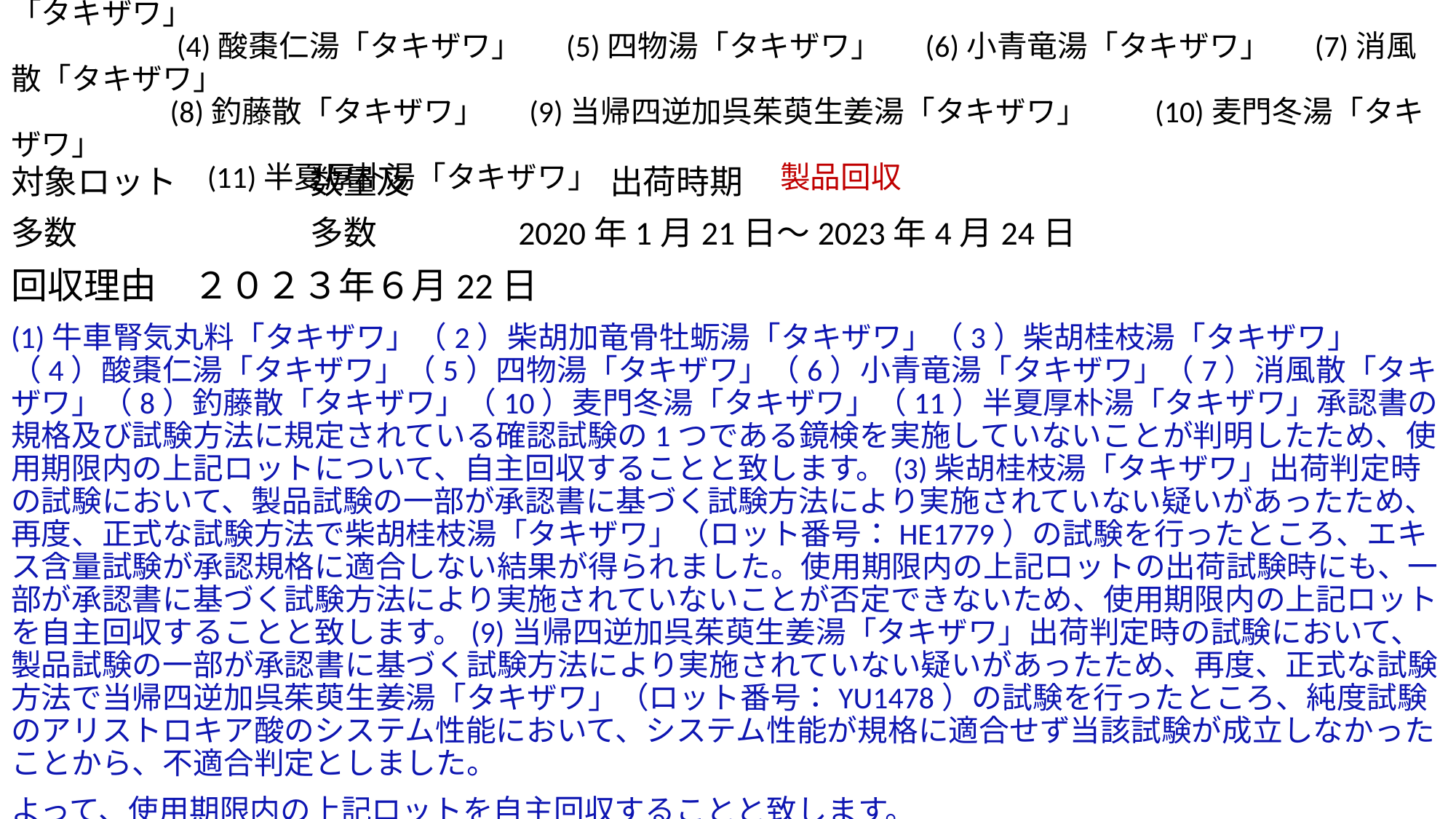

# 販売名： (1)牛車腎気丸料「タキザワ」　　 (2)柴胡加竜骨牡蛎湯「タキザワ」　　　 (3)柴胡桂枝湯「タキザワ」　 　　　　　 (4)酸棗仁湯「タキザワ」　 (5)四物湯「タキザワ」　 (6)小青竜湯「タキザワ」　 (7)消風散「タキザワ」　　　　　　 　 　　　　　(8)釣藤散「タキザワ」　 (9)当帰四逆加呉茱萸生姜湯「タキザワ」　　(10)麦門冬湯「タキザワ」 　　　　　　 (11)半夏厚朴湯「タキザワ」　　　　　　製品回収
対象ロット　　　　数量及　　　　　　出荷時期
多数　　　　　　　多数　　　　2020年1月21日～2023年4月24日
回収理由　２０２３年６月22日
(1)牛車腎気丸料「タキザワ」（2）柴胡加竜骨牡蛎湯「タキザワ」（3）柴胡桂枝湯「タキザワ」（4）酸棗仁湯「タキザワ」（5）四物湯「タキザワ」（6）小青竜湯「タキザワ」（7）消風散「タキザワ」（8）釣藤散「タキザワ」（10）麦門冬湯「タキザワ」（11）半夏厚朴湯「タキザワ」承認書の規格及び試験方法に規定されている確認試験の1つである鏡検を実施していないことが判明したため、使用期限内の上記ロットについて、自主回収することと致します。(3)柴胡桂枝湯「タキザワ」出荷判定時の試験において、製品試験の一部が承認書に基づく試験方法により実施されていない疑いがあったため、再度、正式な試験方法で柴胡桂枝湯「タキザワ」（ロット番号：HE1779）の試験を行ったところ、エキス含量試験が承認規格に適合しない結果が得られました。使用期限内の上記ロットの出荷試験時にも、一部が承認書に基づく試験方法により実施されていないことが否定できないため、使用期限内の上記ロットを自主回収することと致します。(9)当帰四逆加呉茱萸生姜湯「タキザワ」出荷判定時の試験において、製品試験の一部が承認書に基づく試験方法により実施されていない疑いがあったため、再度、正式な試験方法で当帰四逆加呉茱萸生姜湯「タキザワ」（ロット番号：YU1478）の試験を行ったところ、純度試験のアリストロキア酸のシステム性能において、システム性能が規格に適合せず当該試験が成立しなかったことから、不適合判定としました。
よって、使用期限内の上記ロットを自主回収することと致します。
⇒確認試験を全てすべきことを知らなかったのでしょう。